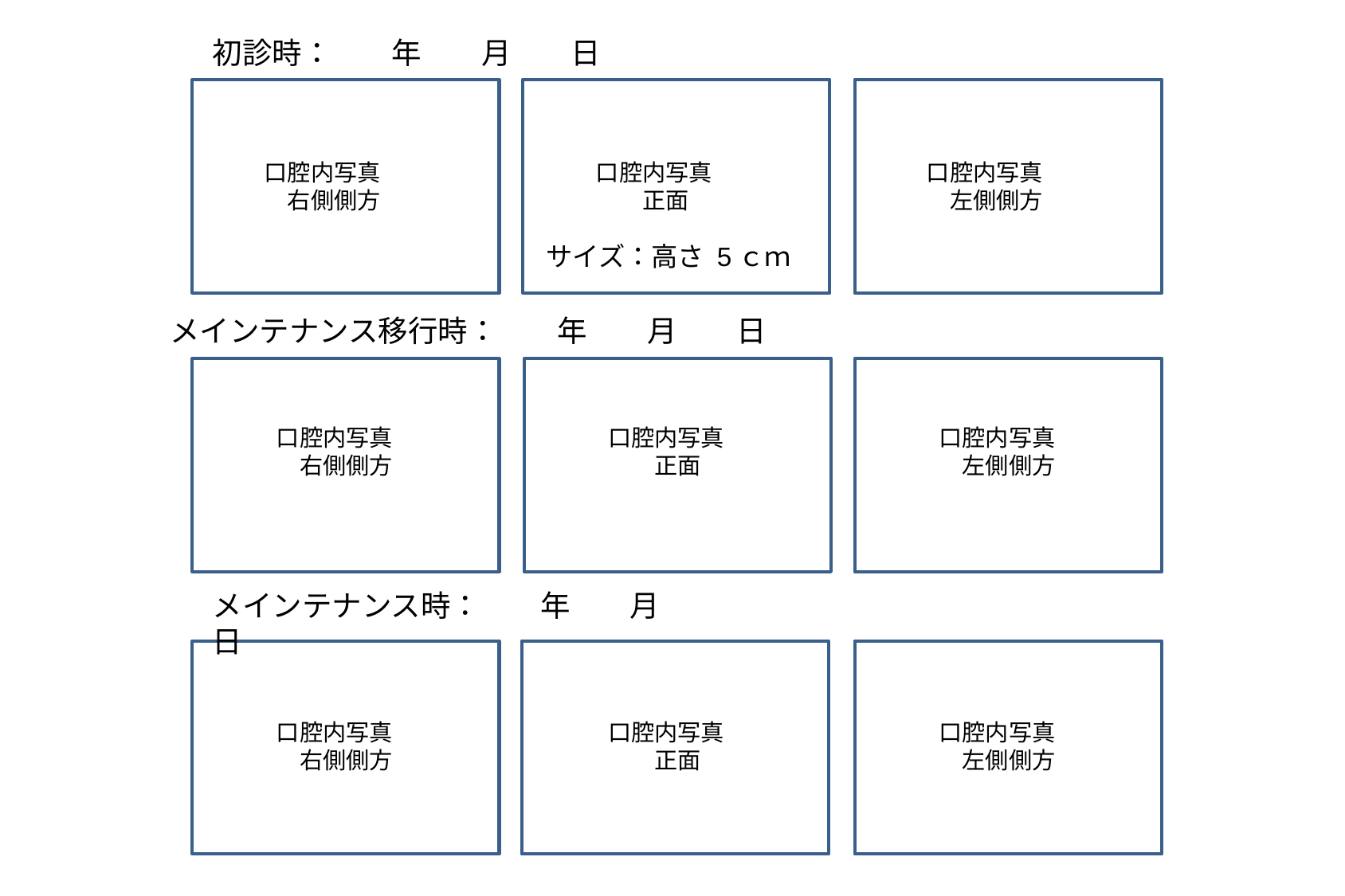

初診時：　　年　　月　　日

口腔内写真
　右側側方
口腔内写真
　　正面
口腔内写真
　左側側方
サイズ：高さ 5ｃｍ
メインテナンス移行時：　　年　　月　　日

口腔内写真
　右側側方
口腔内写真
　　正面
口腔内写真
　左側側方
メインテナンス時：　　年　　月　　日

口腔内写真
　右側側方
口腔内写真
　　正面
口腔内写真
　左側側方